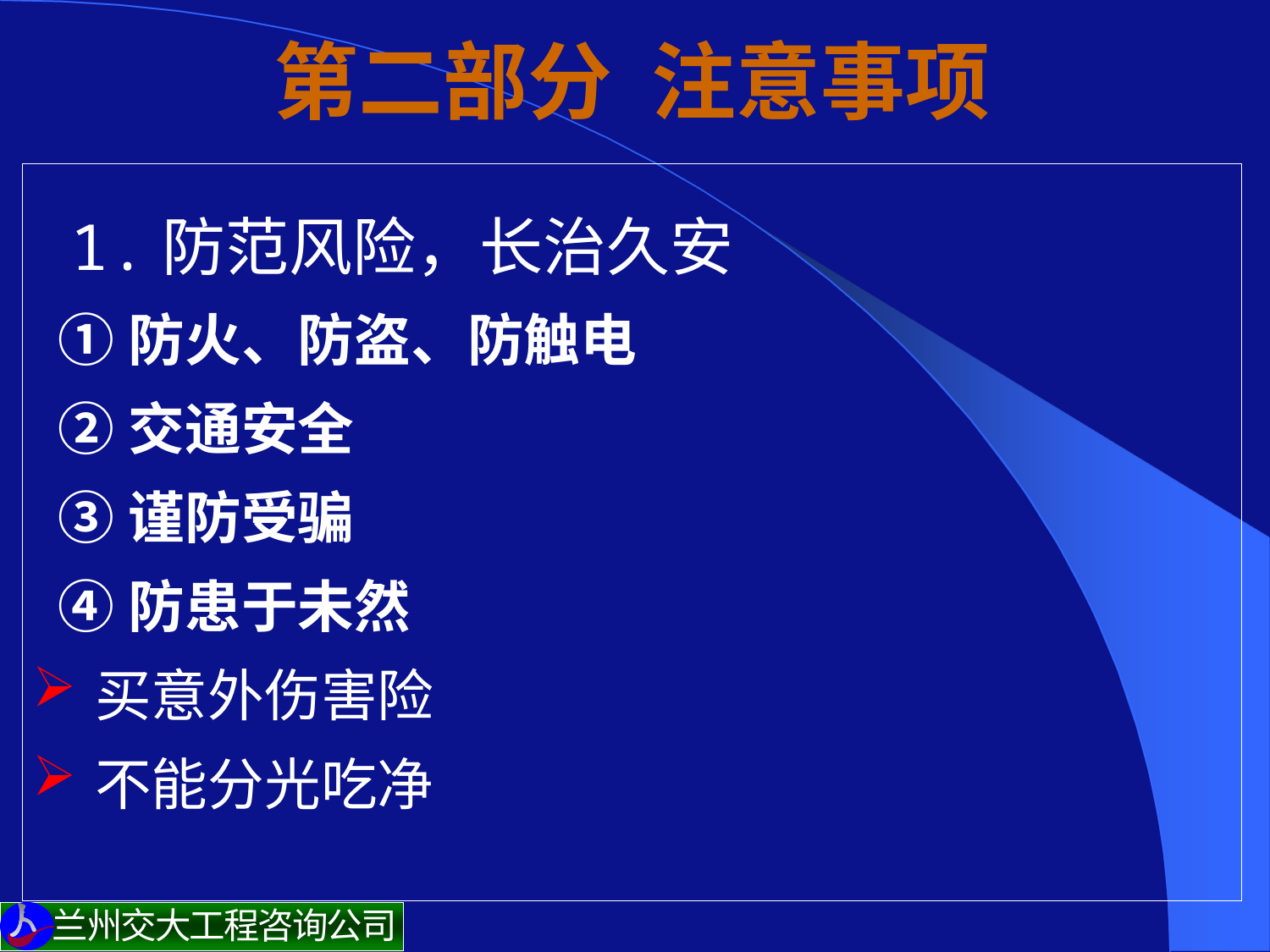

# 第二部分  注意事项
 1.防范风险，长治久安
  ①防火、防盗、防触电
  ②交通安全
  ③谨防受骗
  ④防患于未然
买意外伤害险
不能分光吃净